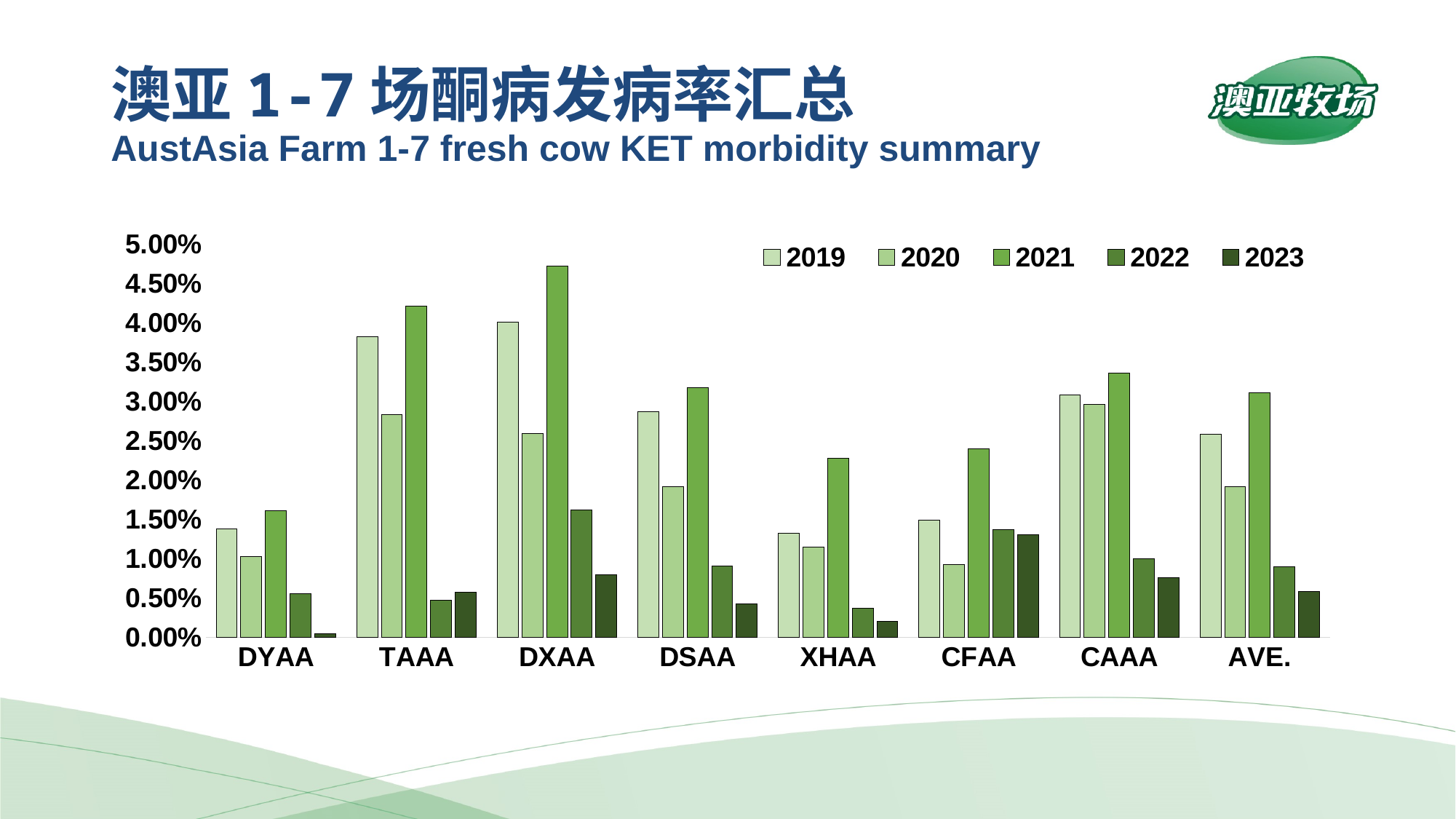

# 澳亚1-7场酮病发病率汇总 AustAsia Farm 1-7 fresh cow KET morbidity summary

### Chart

| Category | 2019 | 2020 | 2021 | 2022 | 2023 |
|---|---|---|---|---|---|
| DYAA | 0.013812154696132596 | 0.010269019380966155 | 0.0160481444332999 | 0.005499793757734085 | 0.00043352601156069364 |
| TAAA | 0.03819395144114724 | 0.028291471156500138 | 0.04207990932275432 | 0.004744627407200669 | 0.005735589331803843 |
| DXAA | 0.040087563278150225 | 0.02586206896551724 | 0.047155987744771546 | 0.016172506738544475 | 0.007932166301969365 |
| DSAA | 0.028714614655289177 | 0.019107410945816843 | 0.031739314430808296 | 0.009066666666666667 | 0.0042512342292923755 |
| XHAA | 0.013205109803358692 | 0.01143099068585944 | 0.02279807419994336 | 0.0037180037180037182 | 0.0019968620738838967 |
| CFAA | 0.014845776880945518 | 0.009218612818261633 | 0.02396413110698825 | 0.013715372080391091 | 0.01307887361537435 |
| CAAA | 0.03085273532352521 | 0.029628559040323747 | 0.03358316517728452 | 0.010006949270326616 | 0.0076128330614464385 |
| AVE. | 0.02584866414911448 | 0.0191154475704636 | 0.031052675202264315 | 0.008989131376981045 | 0.005863012089332995 |